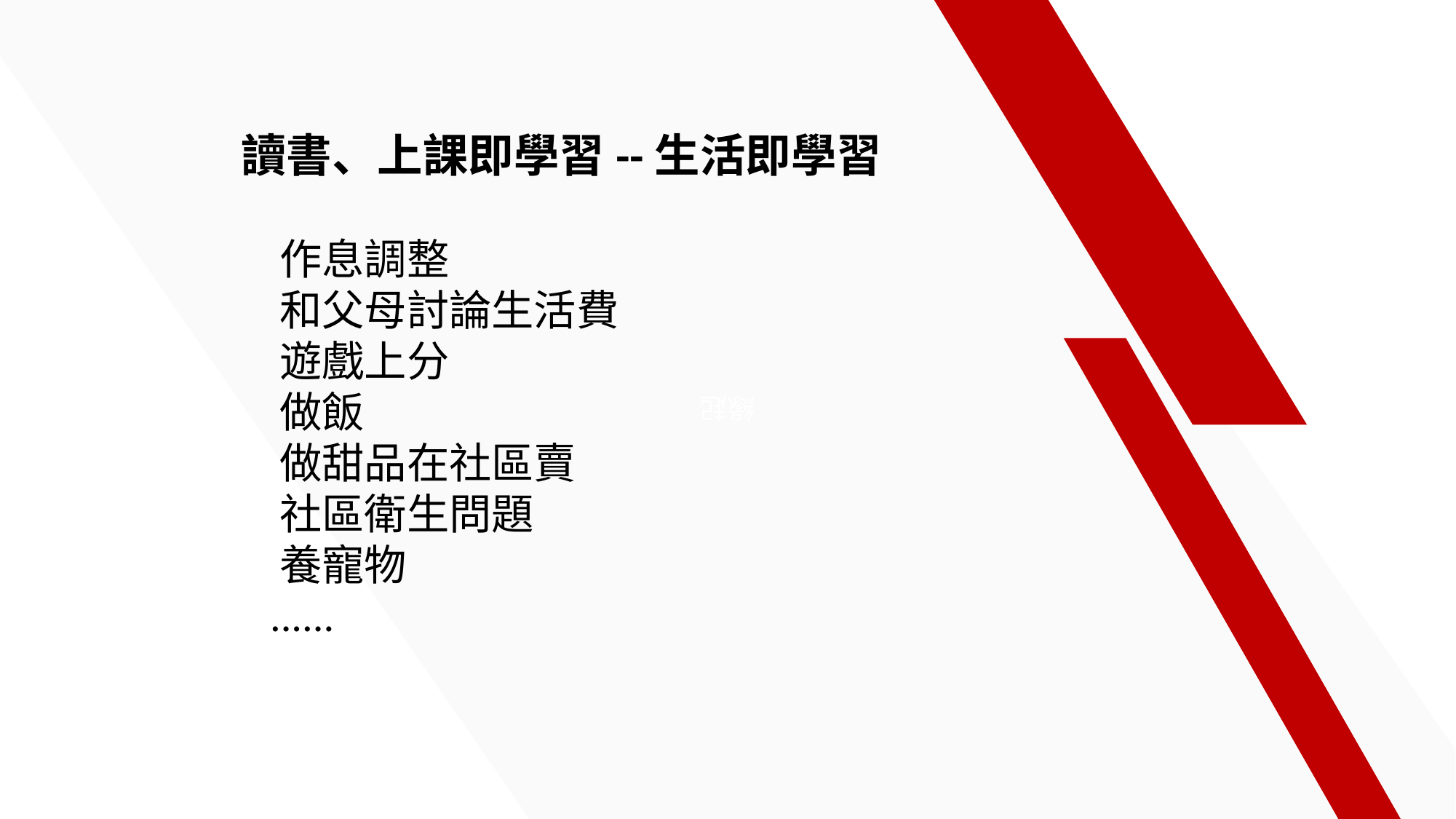

緣起

讀書、上課即學習--生活即學習

   作息調整
   和父母討論生活費
   遊戲上分
   做飯
   做甜品在社區賣
   社區衛生問題
   養寵物
   ......